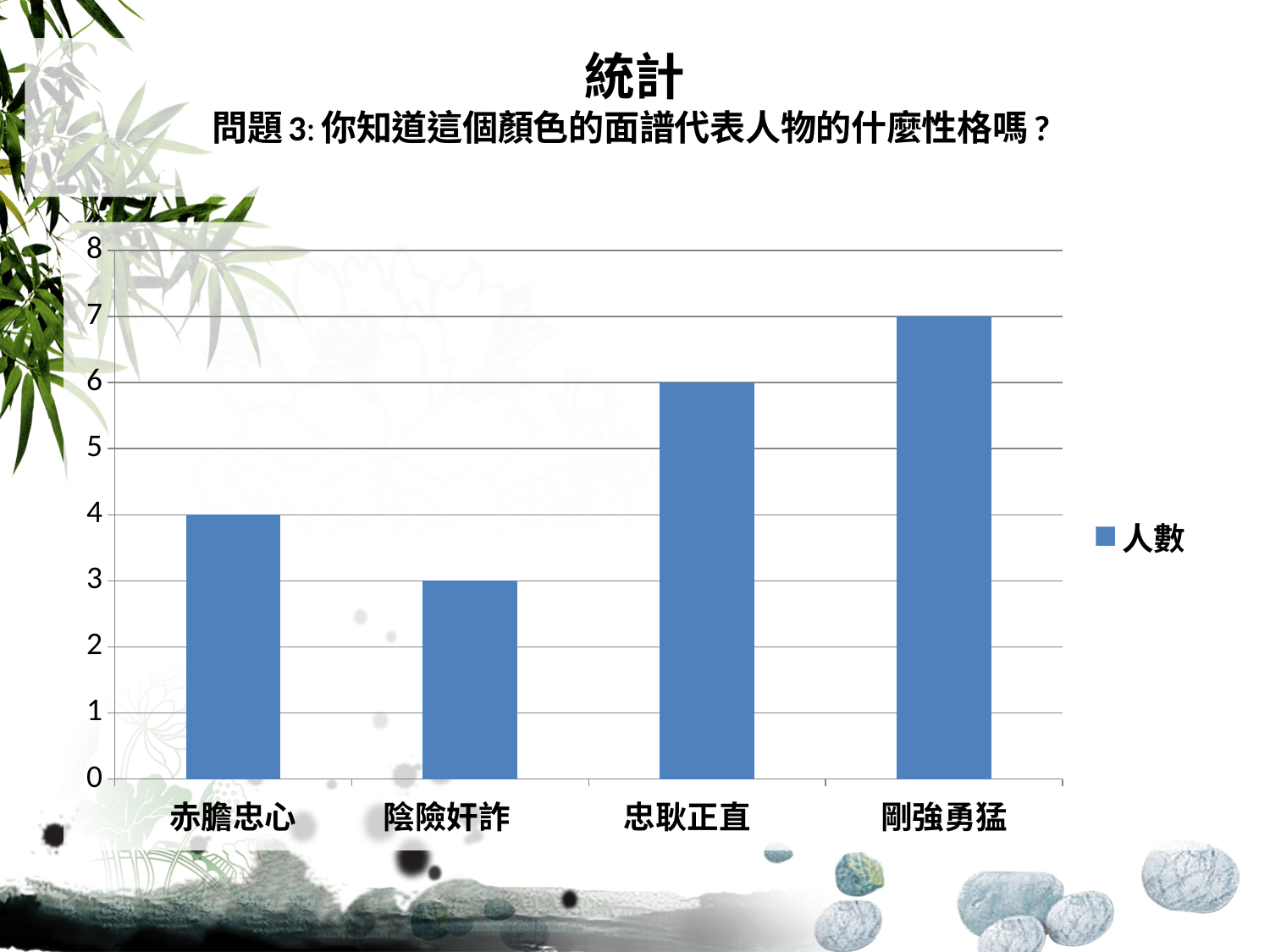

# 統計 問題3:你知道這個顏色的面譜代表人物的什麼性格嗎?

### Chart

| Category | 人數 |
|---|---|
| 赤膽忠心 | 4.0 |
| 陰險奸詐        | 3.0 |
| 忠耿正直       | 6.0 |
| 剛強勇猛 | 7.0 |